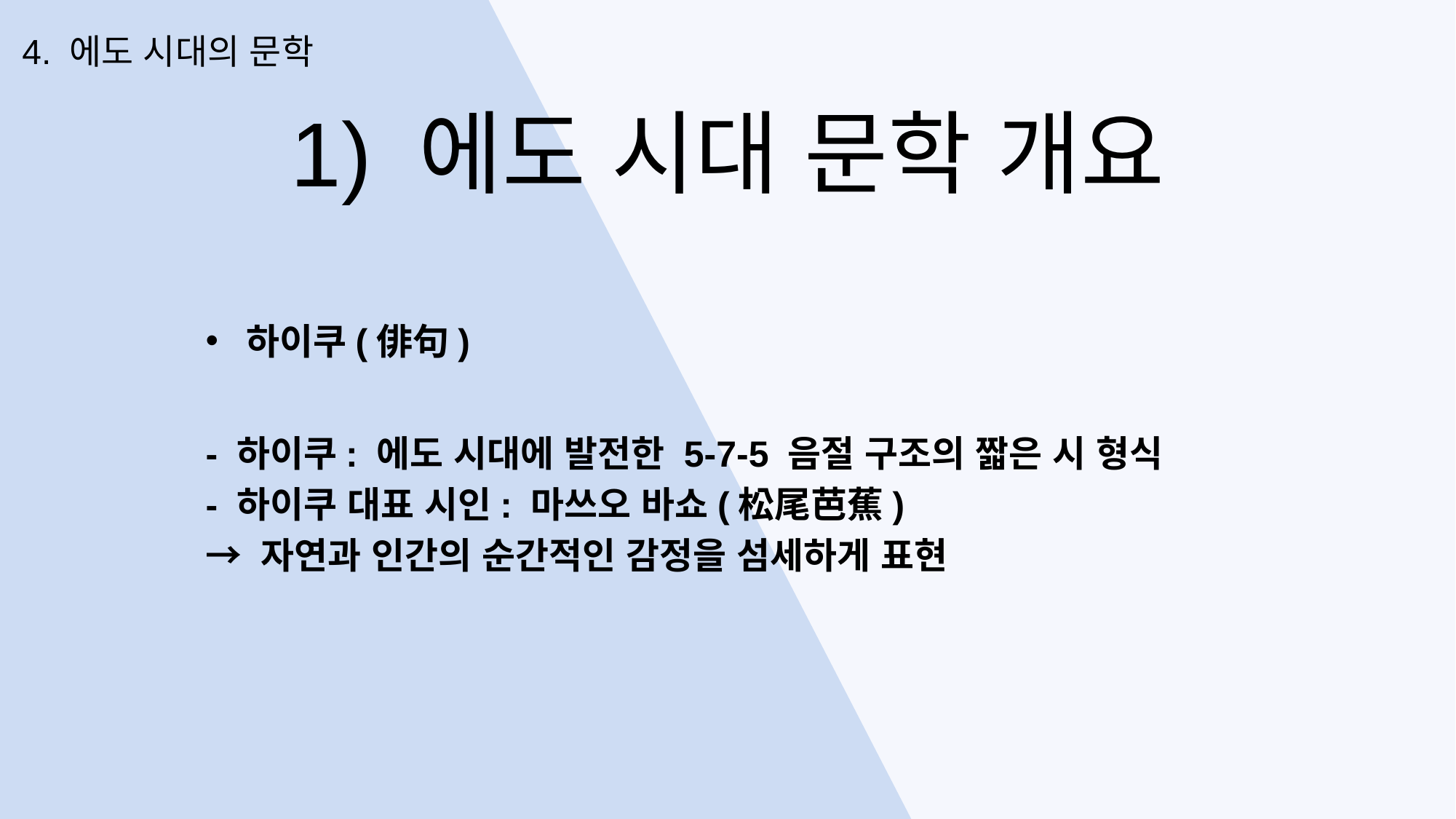

4. 에도 시대의 문학
1) 에도 시대 문학 개요

하이쿠(俳句)

- 하이쿠: 에도 시대에 발전한 5-7-5 음절 구조의 짧은 시 형식
- 하이쿠 대표 시인: 마쓰오 바쇼(松尾芭蕉)
→ 자연과 인간의 순간적인 감정을 섬세하게 표현